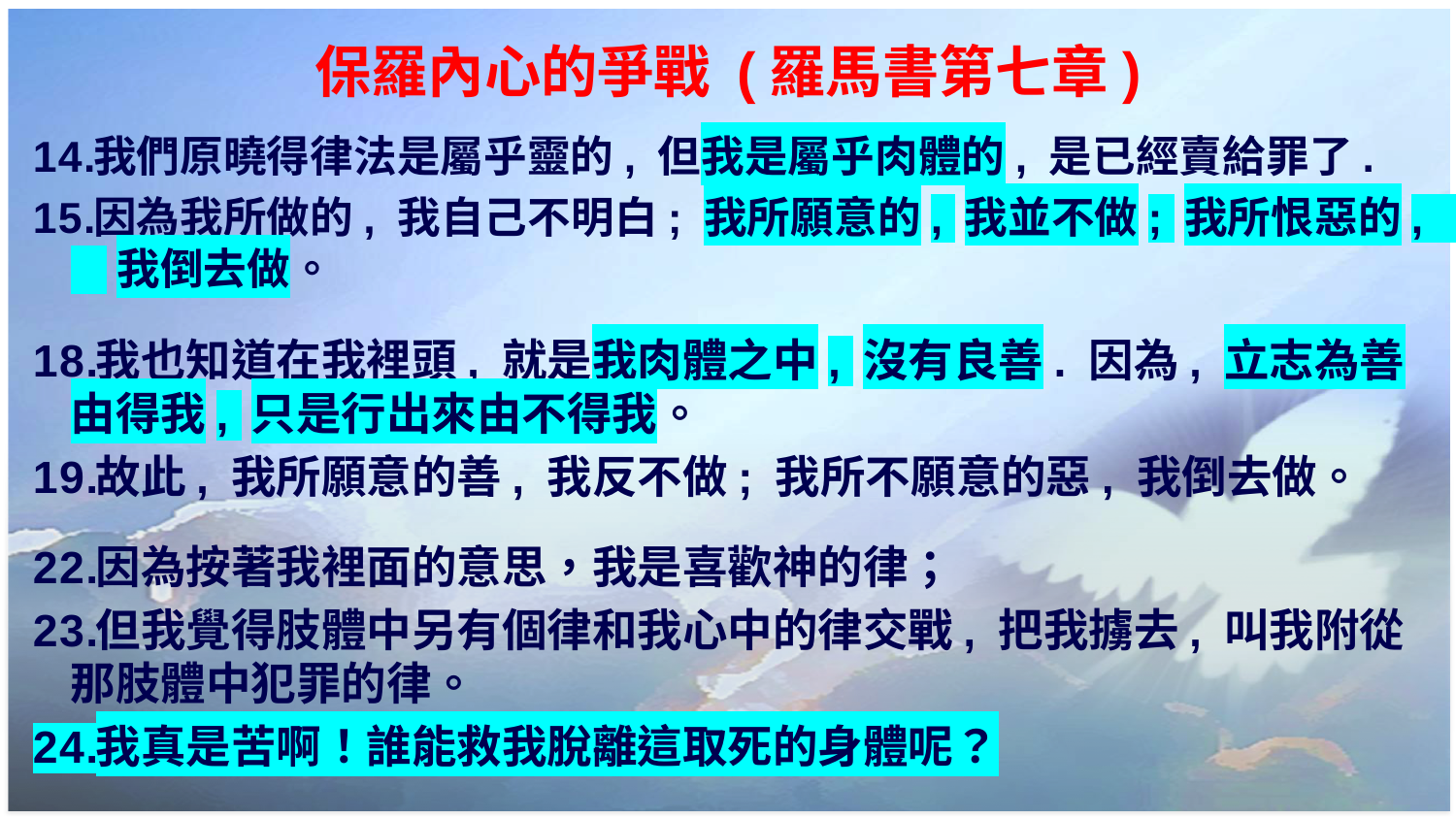

# 保羅內心的爭戰 (羅馬書第七章)
我們原曉得律法是屬乎靈的, 但我是屬乎肉體的, 是已經賣給罪了.
因為我所做的, 我自己不明白; 我所願意的, 我並不做; 我所恨惡的,   我倒去做。

我也知道在我裡頭, 就是我肉體之中, 沒有良善. 因為, 立志為善由得我, 只是行出來由不得我。
故此, 我所願意的善, 我反不做; 我所不願意的惡, 我倒去做。

因為按著我裡面的意思，我是喜歡神的律；
但我覺得肢體中另有個律和我心中的律交戰, 把我擄去, 叫我附從那肢體中犯罪的律。
我真是苦啊！誰能救我脫離這取死的身體呢？